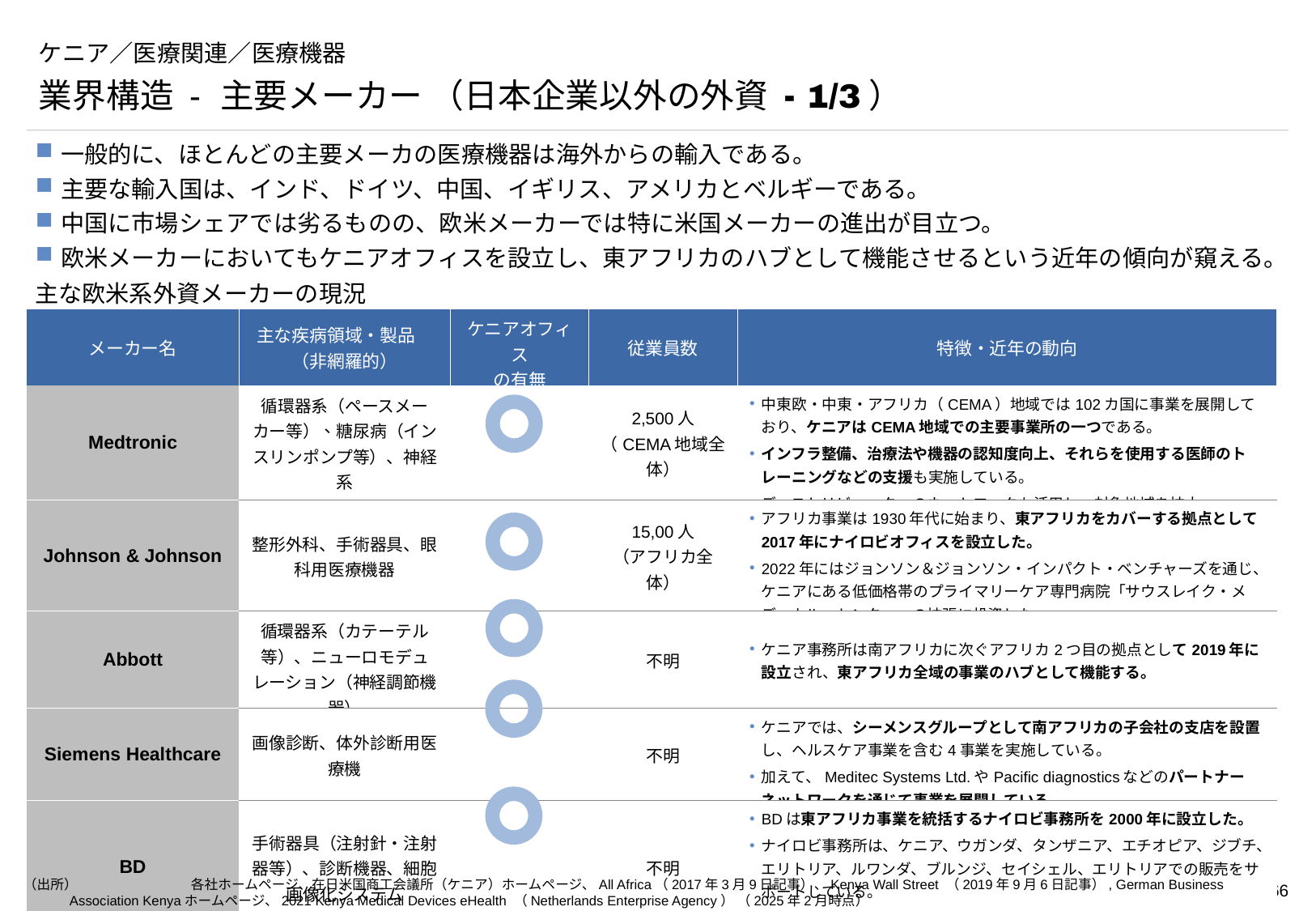

# ケニア／医療関連／医療機器
業界構造 - 主要メーカー （日本企業以外の外資 - 1/3）
一般的に、ほとんどの主要メーカの医療機器は海外からの輸入である。
主要な輸入国は、インド、ドイツ、中国、イギリス、アメリカとベルギーである。
中国に市場シェアでは劣るものの、欧米メーカーでは特に米国メーカーの進出が目立つ。
欧米メーカーにおいてもケニアオフィスを設立し、東アフリカのハブとして機能させるという近年の傾向が窺える。
主な欧米系外資メーカーの現況
| メーカー名 | 主な疾病領域・製品　（非網羅的） | ケニアオフィス の有無 | 従業員数 | 特徴・近年の動向 |
| --- | --- | --- | --- | --- |
| Medtronic | 循環器系（ペースメーカー等）、糖尿病（インスリンポンプ等）、神経系 |  | 2,500人 （CEMA地域全体） | 中東欧・中東・アフリカ（CEMA）地域では102カ国に事業を展開しており、ケニアはCEMA地域での主要事業所の一つである。 インフラ整備、治療法や機器の認知度向上、それらを使用する医師のトレーニングなどの支援も実施している。 ディストリビューターのネットワークも活用し、対象地域を拡大。 |
| Johnson & Johnson | 整形外科、手術器具、眼科用医療機器 |  | 15,00人 （アフリカ全体） | アフリカ事業は1930年代に始まり、東アフリカをカバーする拠点として2017年にナイロビオフィスを設立した。 2022年にはジョンソン＆ジョンソン・インパクト・ベンチャーズを通じ、ケニアにある低価格帯のプライマリーケア専門病院「サウスレイク・メディカル・センター」の拡張に投資した。 |
| Abbott | 循環器系（カテーテル等）、ニューロモデュレーション（神経調節機器） |  | 不明 | ケニア事務所は南アフリカに次ぐアフリカ2つ目の拠点として2019年に設立され、東アフリカ全域の事業のハブとして機能する。 |
| Siemens Healthcare | 画像診断、体外診断用医療機 |  | 不明 | ケニアでは、シーメンスグループとして南アフリカの子会社の支店を設置し、ヘルスケア事業を含む4事業を実施している。 加えて、Meditec Systems Ltd.やPacific diagnosticsなどのパートナーネットワークを通じて事業を展開している。 |
| BD | 手術器具（注射針・注射器等）、診断機器、細胞画像化システム |  | 不明 | BDは東アフリカ事業を統括するナイロビ事務所を2000年に設立した。 ナイロビ事務所は、ケニア、ウガンダ、タンザニア、エチオピア、ジブチ、エリトリア、ルワンダ、ブルンジ、セイシェル、エリトリアでの販売をサポートしている。 2024年には、ケニア政府と協力し、ケニア国立がん研究所を通じてケニアの女性のがん診断へのアクセスを促進するために活動している。 |

（出所）	各社ホームページ、在日米国商工会議所（ケニア）ホームページ、All Africa（2017年3月9日記事）、Kenya Wall Street （2019年9月6日記事）, German Business Association Kenyaホームページ、2021 Kenya Medical Devices eHealth （Netherlands Enterprise Agency） （2025年2月時点）